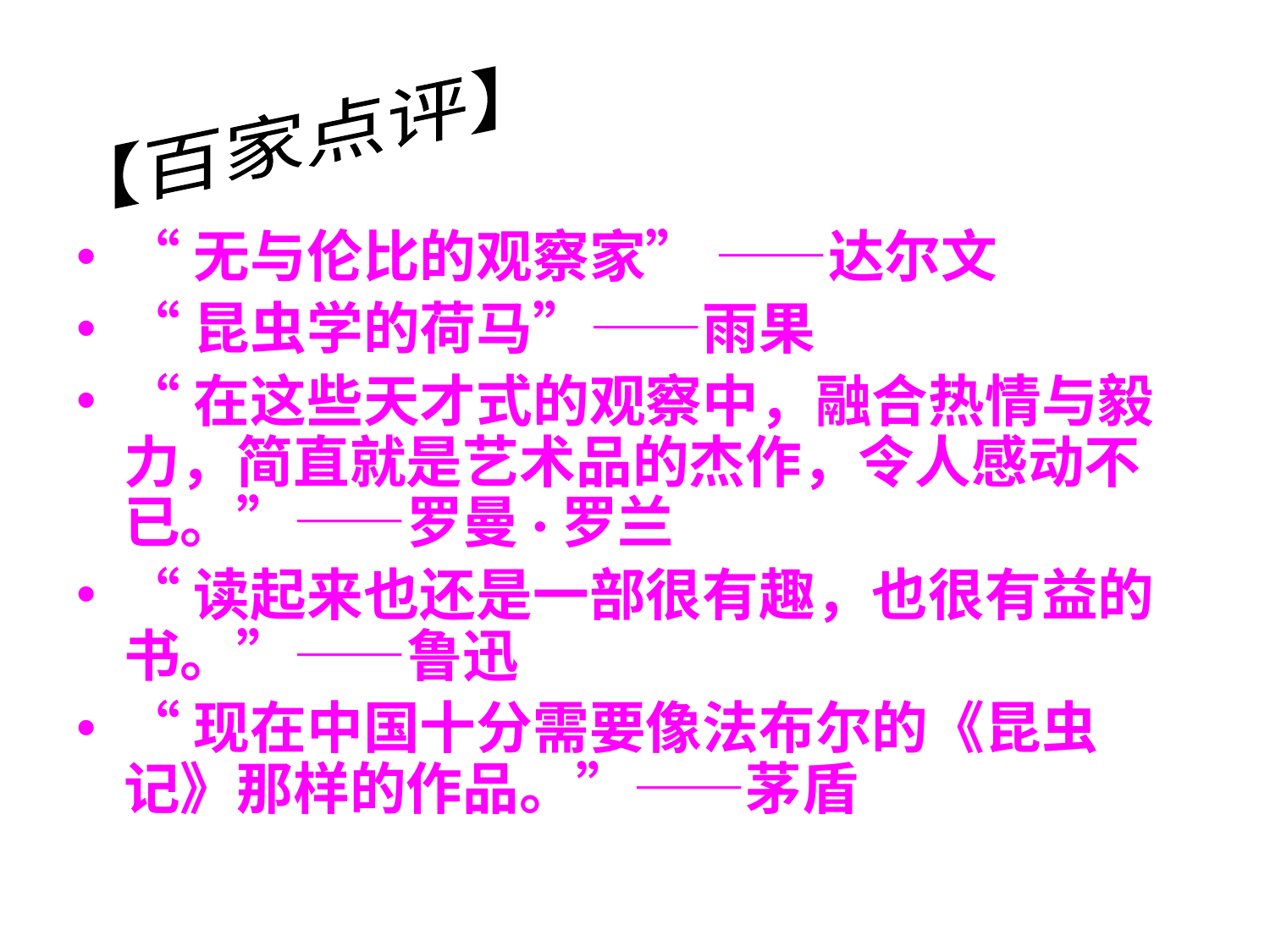

#
【百家点评】
“无与伦比的观察家” ——达尔文
“昆虫学的荷马”——雨果
“在这些天才式的观察中，融合热情与毅力，简直就是艺术品的杰作，令人感动不已。”——罗曼·罗兰
“读起来也还是一部很有趣，也很有益的书。”——鲁迅
“现在中国十分需要像法布尔的《昆虫记》那样的作品。”——茅盾